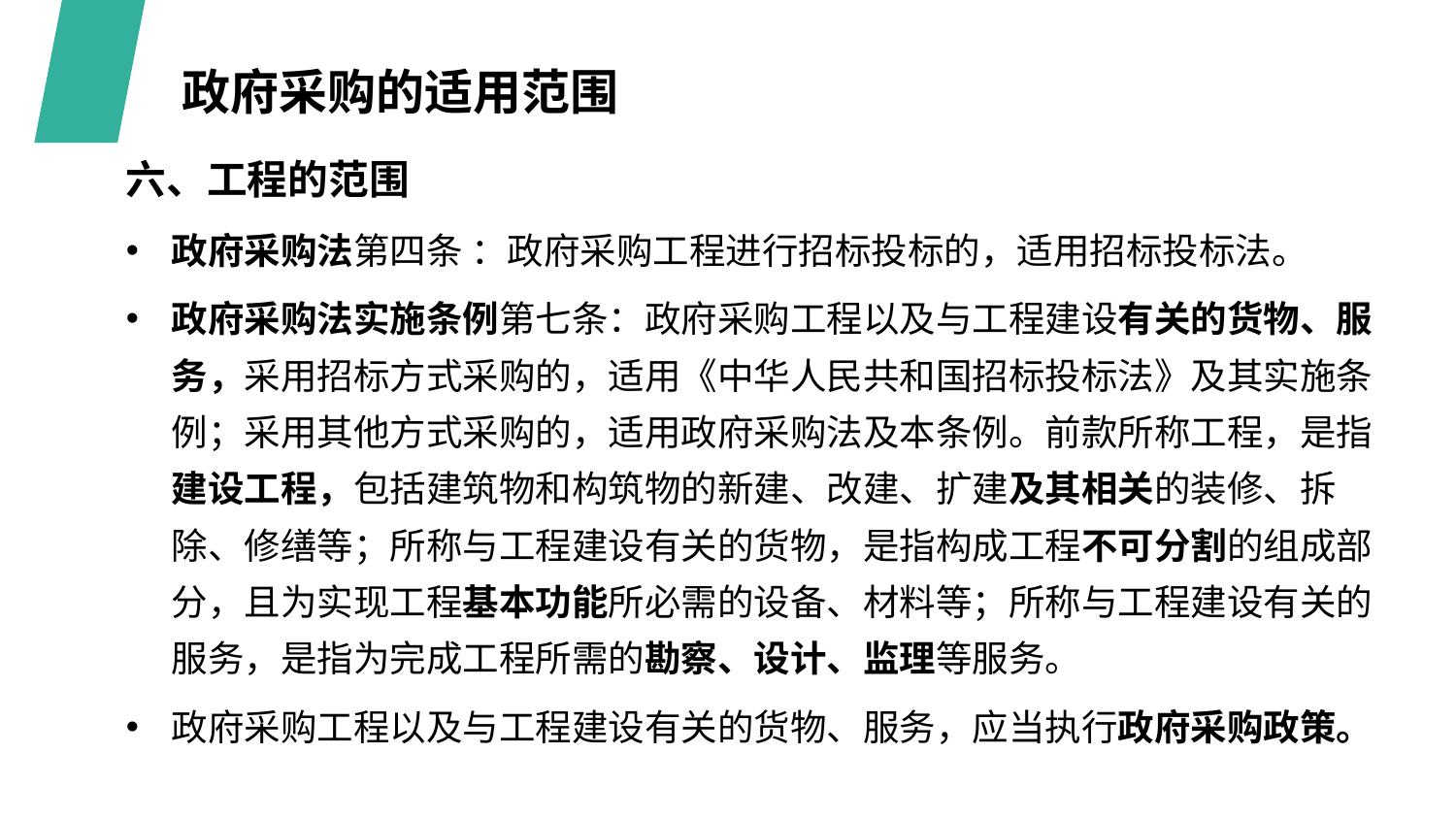

政府采购的适用范围
六、工程的范围
政府采购法第四条 ：政府采购工程进行招标投标的，适用招标投标法。
政府采购法实施条例第七条：政府采购工程以及与工程建设有关的货物、服务，采用招标方式采购的，适用《中华人民共和国招标投标法》及其实施条例；采用其他方式采购的，适用政府采购法及本条例。前款所称工程，是指建设工程，包括建筑物和构筑物的新建、改建、扩建及其相关的装修、拆除、修缮等；所称与工程建设有关的货物，是指构成工程不可分割的组成部分，且为实现工程基本功能所必需的设备、材料等；所称与工程建设有关的服务，是指为完成工程所需的勘察、设计、监理等服务。
政府采购工程以及与工程建设有关的货物、服务，应当执行政府采购政策。